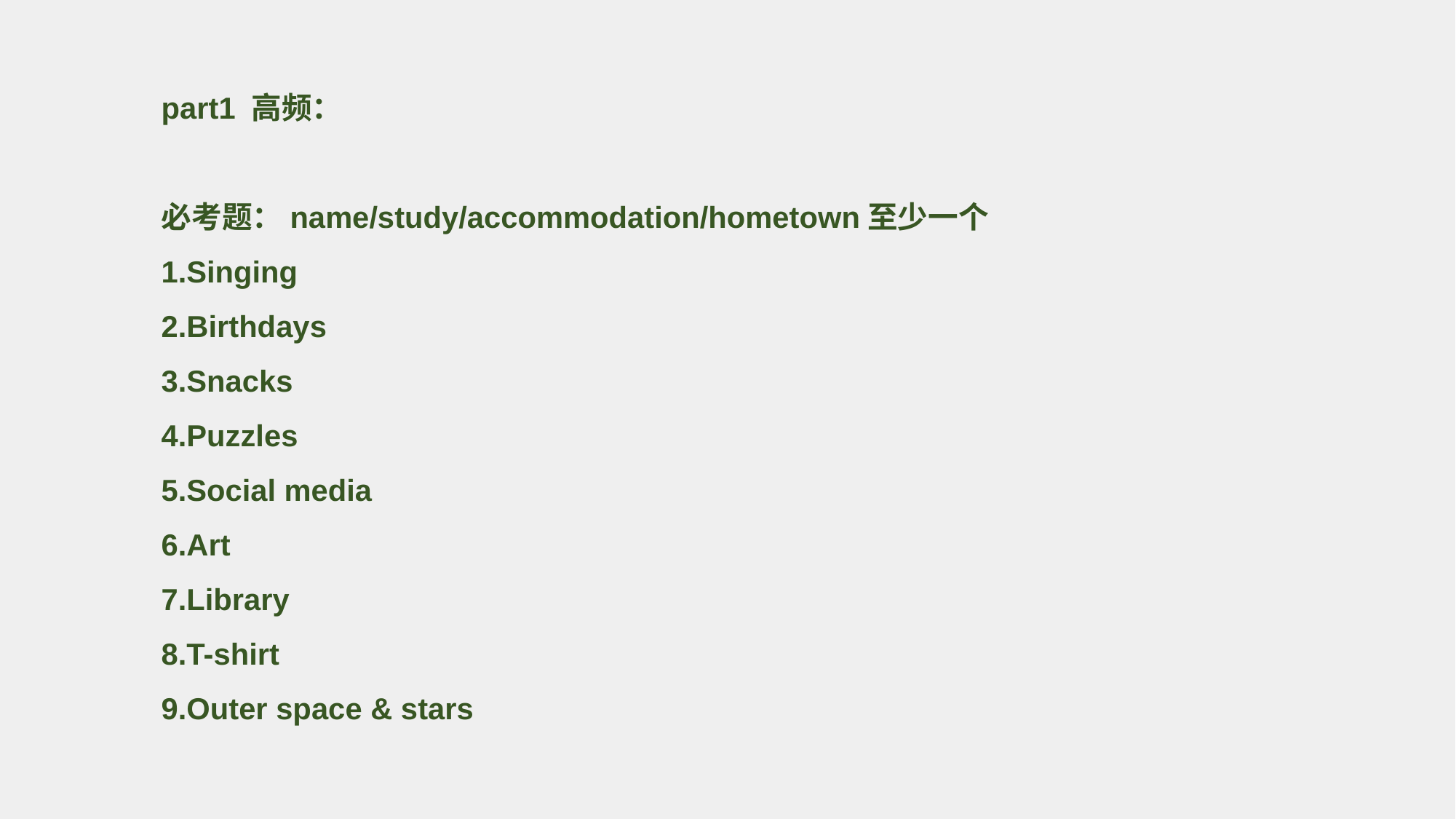

part1 高频：

必考题：name/study/accommodation/hometown至少一个
1.Singing
2.Birthdays
3.Snacks
4.Puzzles
5.Social media
6.Art
7.Library
8.T-shirt
9.Outer space & stars